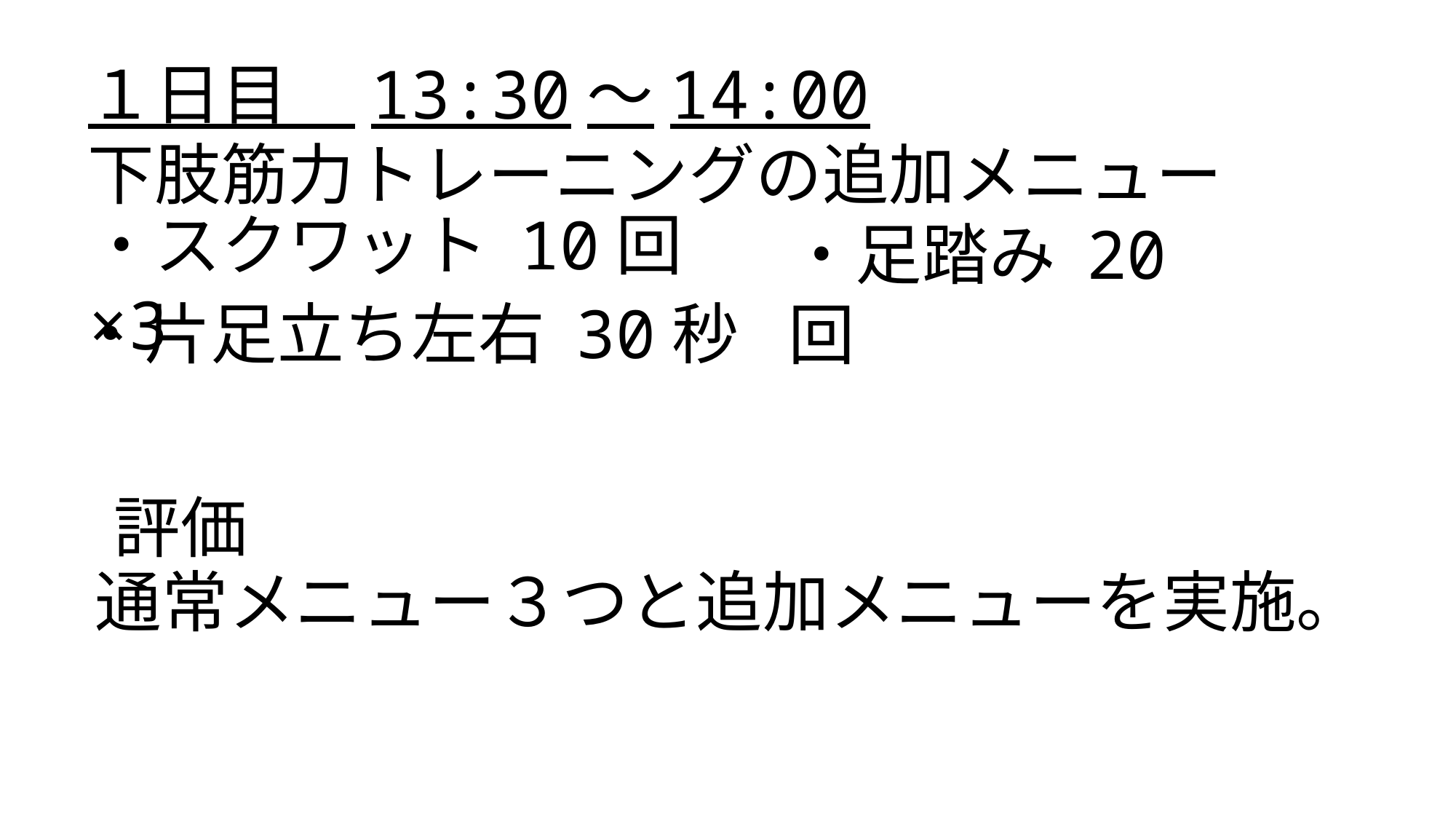

１日目　13:30～14:00
下肢筋力トレーニングの追加メニュー
・スクワット 10回×3
・足踏み 20回
・片足立ち左右 30秒
評価
通常メニュー３つと追加メニューを実施。